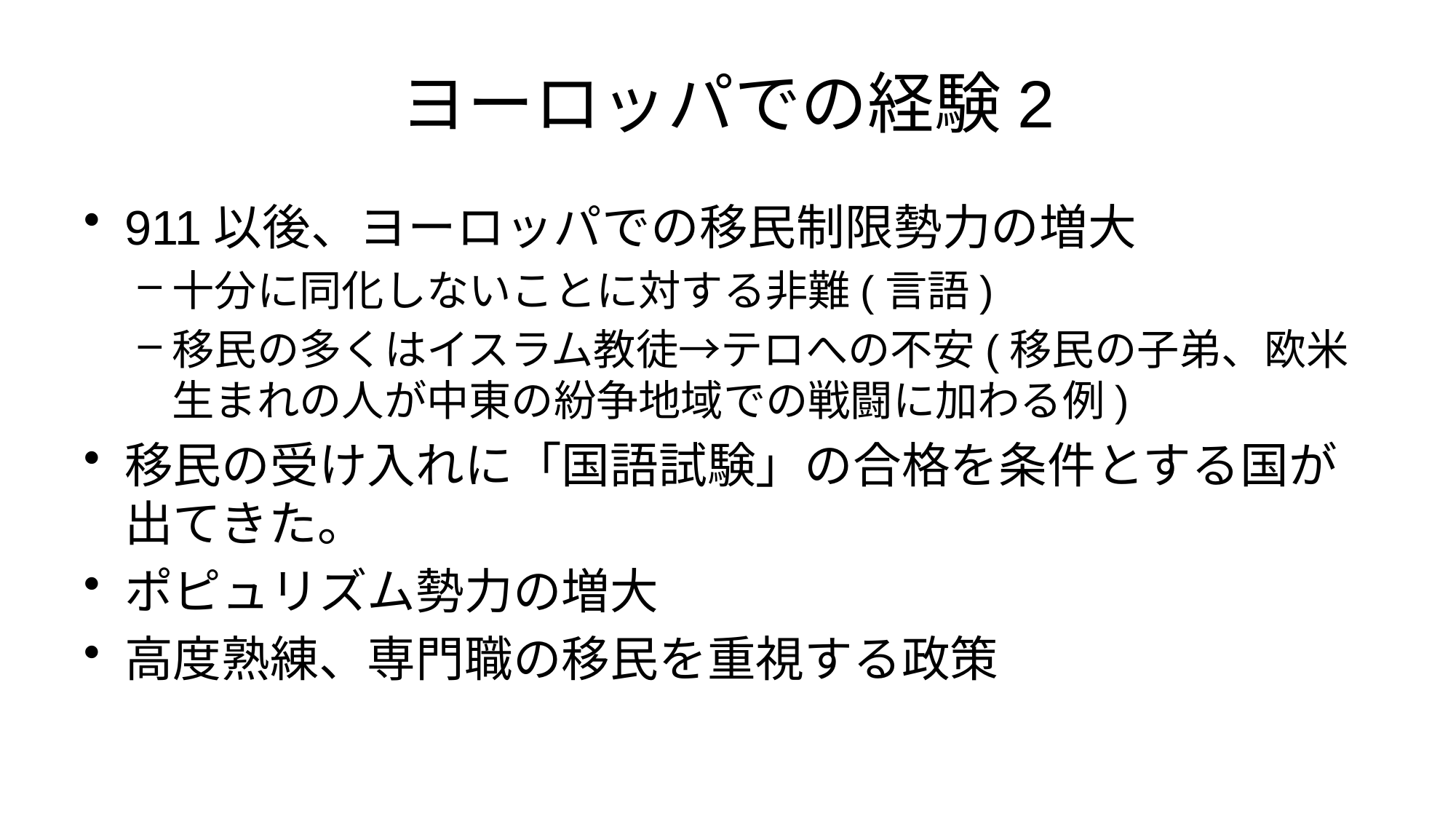

# ヨーロッパでの経験2
911以後、ヨーロッパでの移民制限勢力の増大
十分に同化しないことに対する非難(言語)
移民の多くはイスラム教徒→テロへの不安(移民の子弟、欧米生まれの人が中東の紛争地域での戦闘に加わる例)
移民の受け入れに「国語試験」の合格を条件とする国が出てきた。
ポピュリズム勢力の増大
高度熟練、専門職の移民を重視する政策